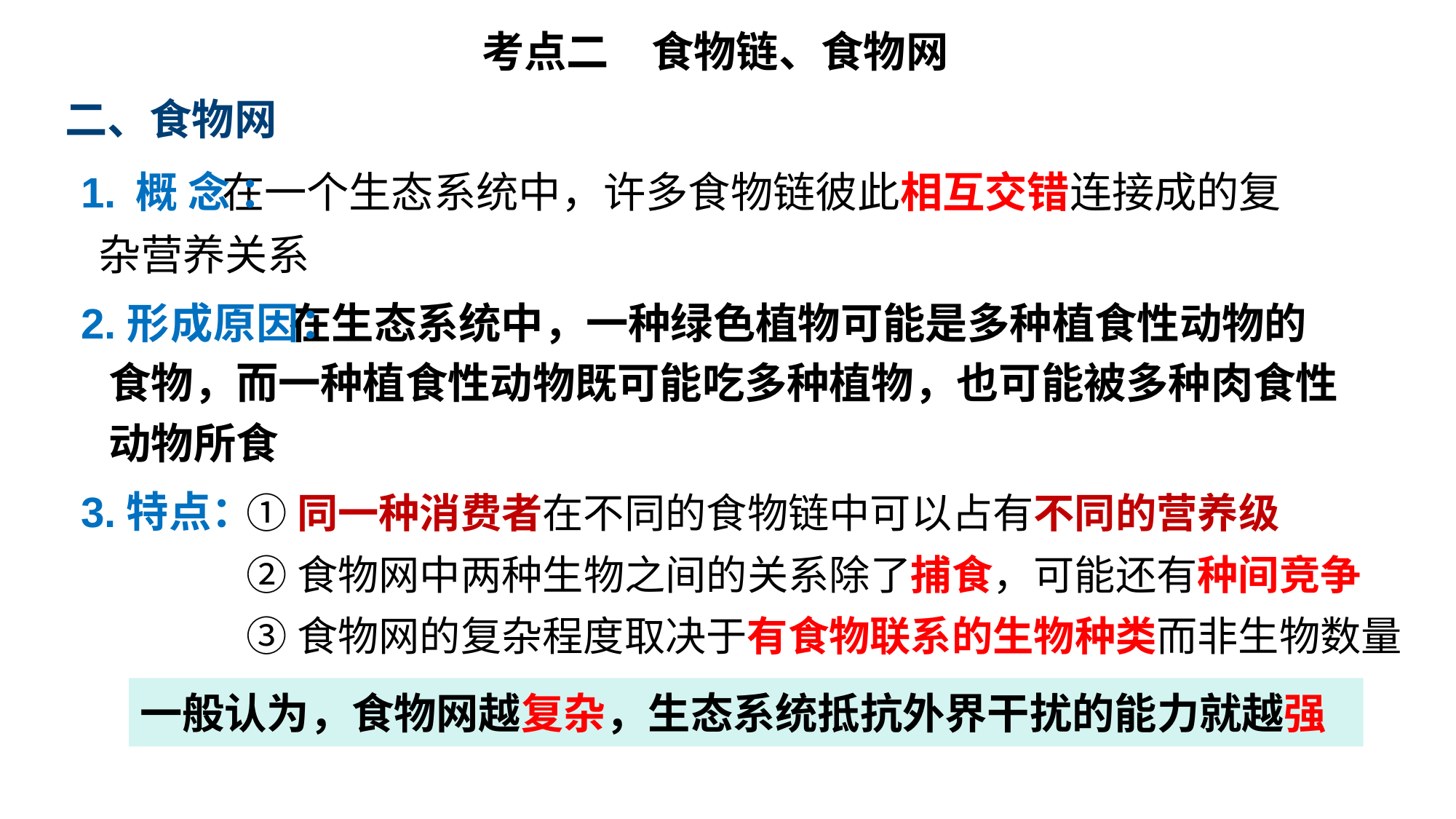

考点二　食物链、食物网
二、食物网
1.概念：
            在一个生态系统中，许多食物链彼此相互交错连接成的复
杂营养关系
2.形成原因：
                  在生态系统中，一种绿色植物可能是多种植食性动物的
食物，而一种植食性动物既可能吃多种植物，也可能被多种肉食性
动物所食
①同一种消费者在不同的食物链中可以占有不同的营养级
②食物网中两种生物之间的关系除了捕食，可能还有种间竞争
③食物网的复杂程度取决于有食物联系的生物种类而非生物数量
3.特点：
一般认为，食物网越复杂，生态系统抵抗外界干扰的能力就越强